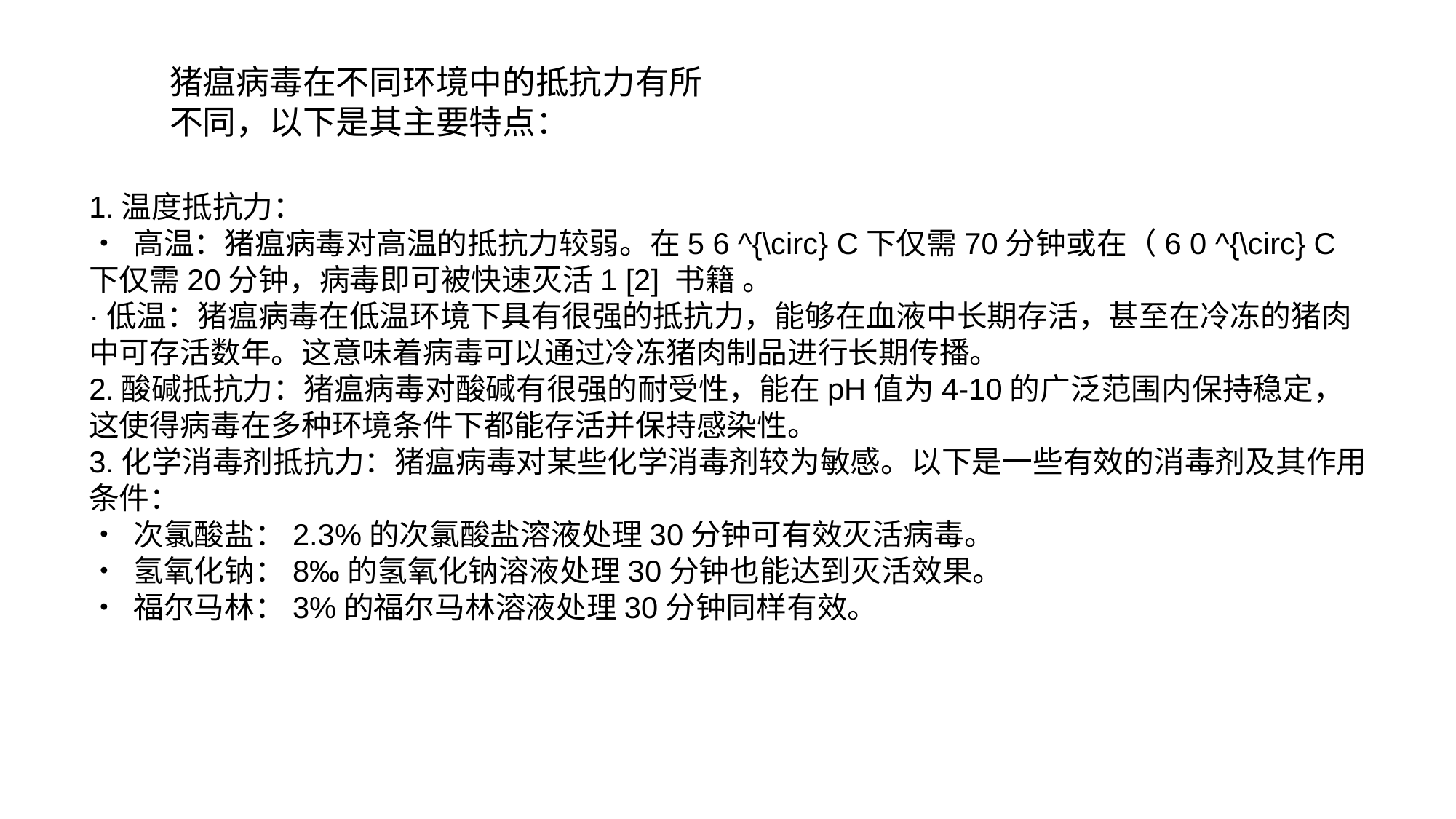

猪瘟病毒在不同环境中的抵抗力有所不同，以下是其主要特点：
1.温度抵抗力：
• 高温：猪瘟病毒对高温的抵抗力较弱。在5 6 ^{\circ} C下仅需70分钟或在（6 0 ^{\circ} C下仅需20分钟，病毒即可被快速灭活1 [2] 书籍 。
·低温：猪瘟病毒在低温环境下具有很强的抵抗力，能够在血液中长期存活，甚至在冷冻的猪肉中可存活数年。这意味着病毒可以通过冷冻猪肉制品进行长期传播。
2.酸碱抵抗力：猪瘟病毒对酸碱有很强的耐受性，能在pH值为4-10的广泛范围内保持稳定，这使得病毒在多种环境条件下都能存活并保持感染性。
3.化学消毒剂抵抗力：猪瘟病毒对某些化学消毒剂较为敏感。以下是一些有效的消毒剂及其作用条件：
• 次氯酸盐：2.3%的次氯酸盐溶液处理30分钟可有效灭活病毒。
• 氢氧化钠：8‰的氢氧化钠溶液处理30分钟也能达到灭活效果。
• 福尔马林：3%的福尔马林溶液处理30分钟同样有效。